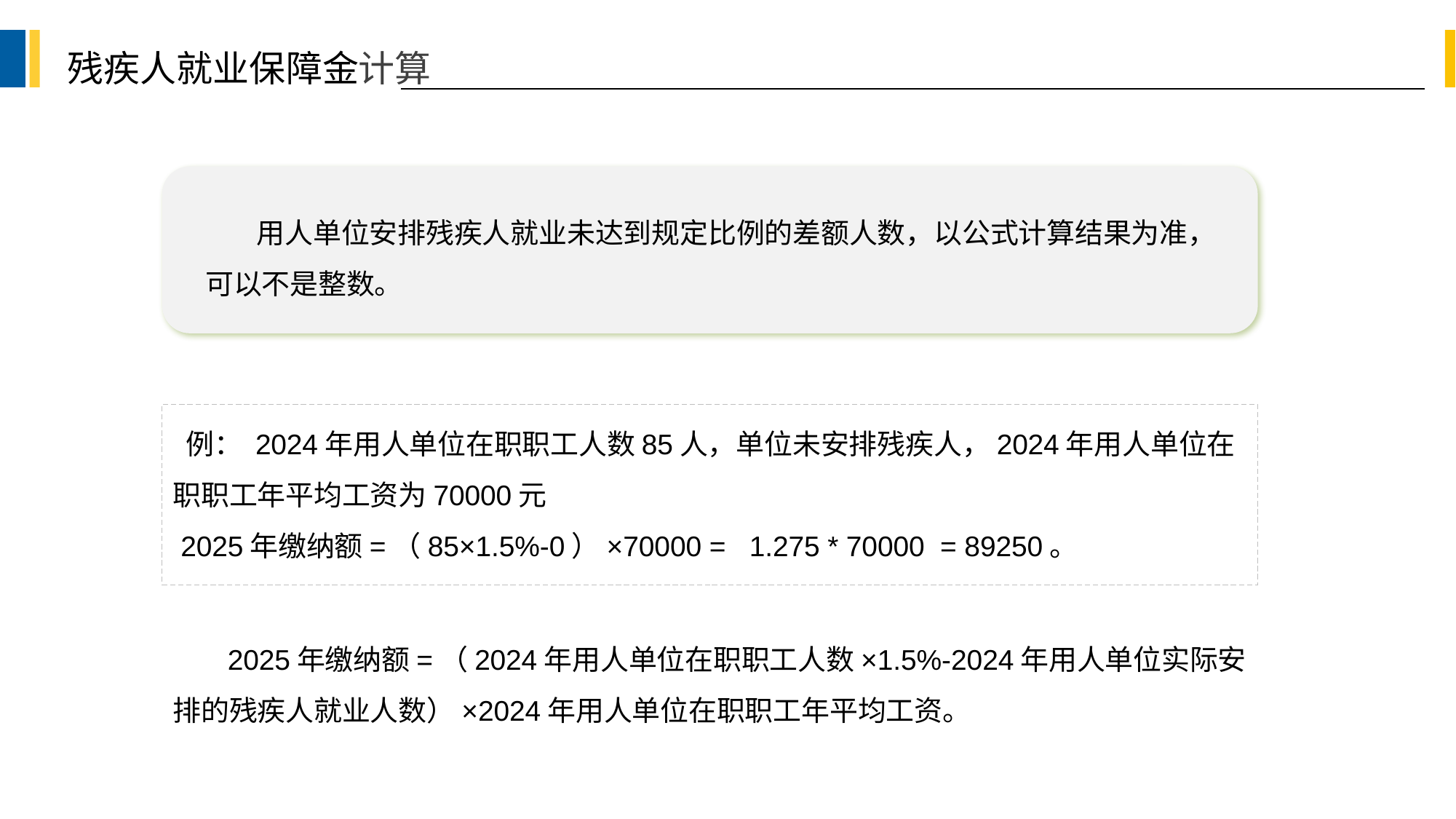

残疾人就业保障金计算

       用人单位安排残疾人就业未达到规定比例的差额人数，以公式计算结果为准，可以不是整数。
 例： 2024年用人单位在职职工人数85人，单位未安排残疾人，2024年用人单位在职职工年平均工资为70000元
 2025年缴纳额=（85×1.5%-0）×70000 =   1.275 * 70000  = 89250。
       2025年缴纳额=（2024年用人单位在职职工人数×1.5%-2024年用人单位实际安排的残疾人就业人数）×2024年用人单位在职职工年平均工资。